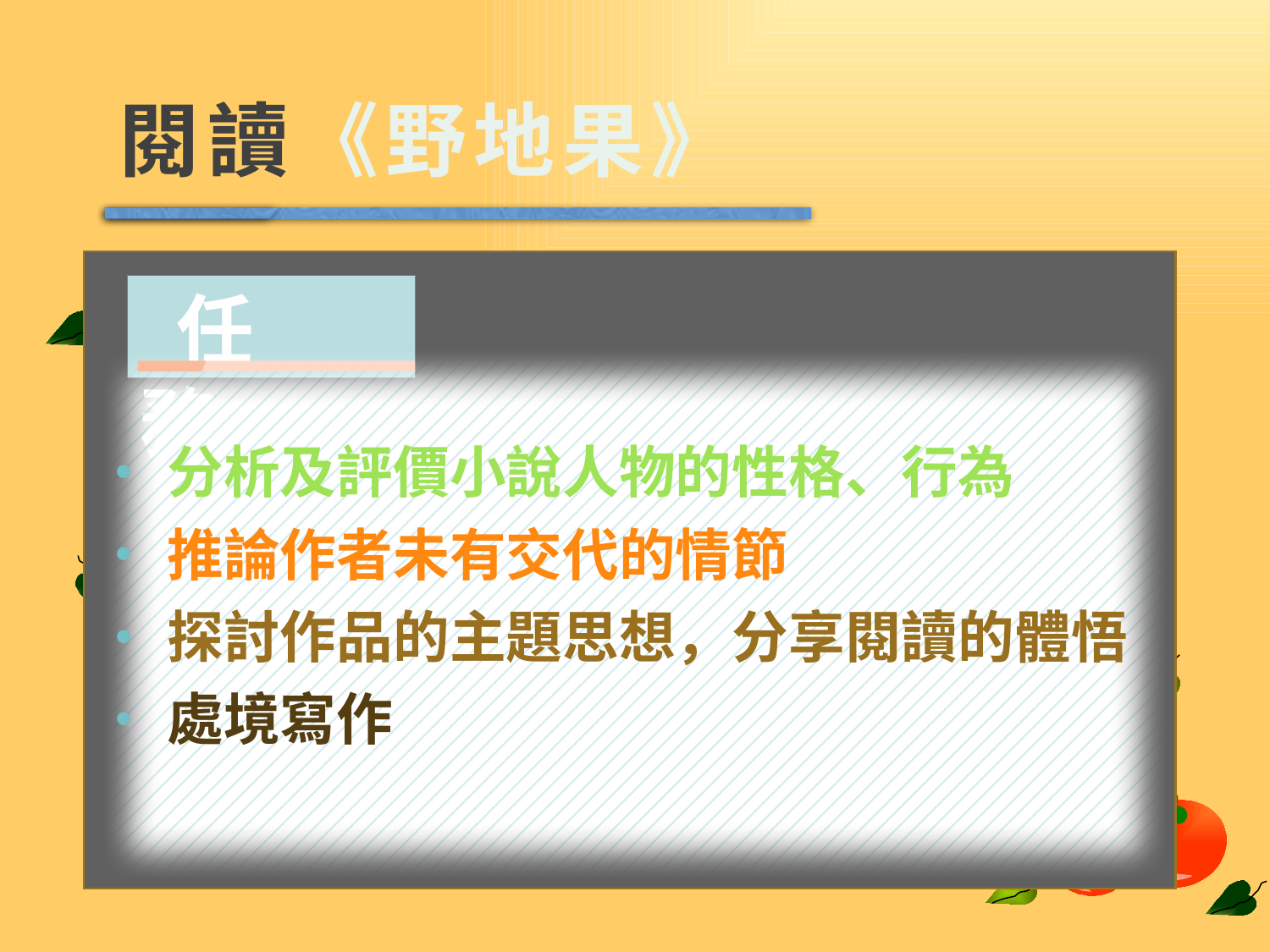

閱讀《野地果》

 任務：

 分析及評價小說人物的性格、行為
 推論作者未有交代的情節
 探討作品的主題思想，分享閱讀的體悟
 處境寫作